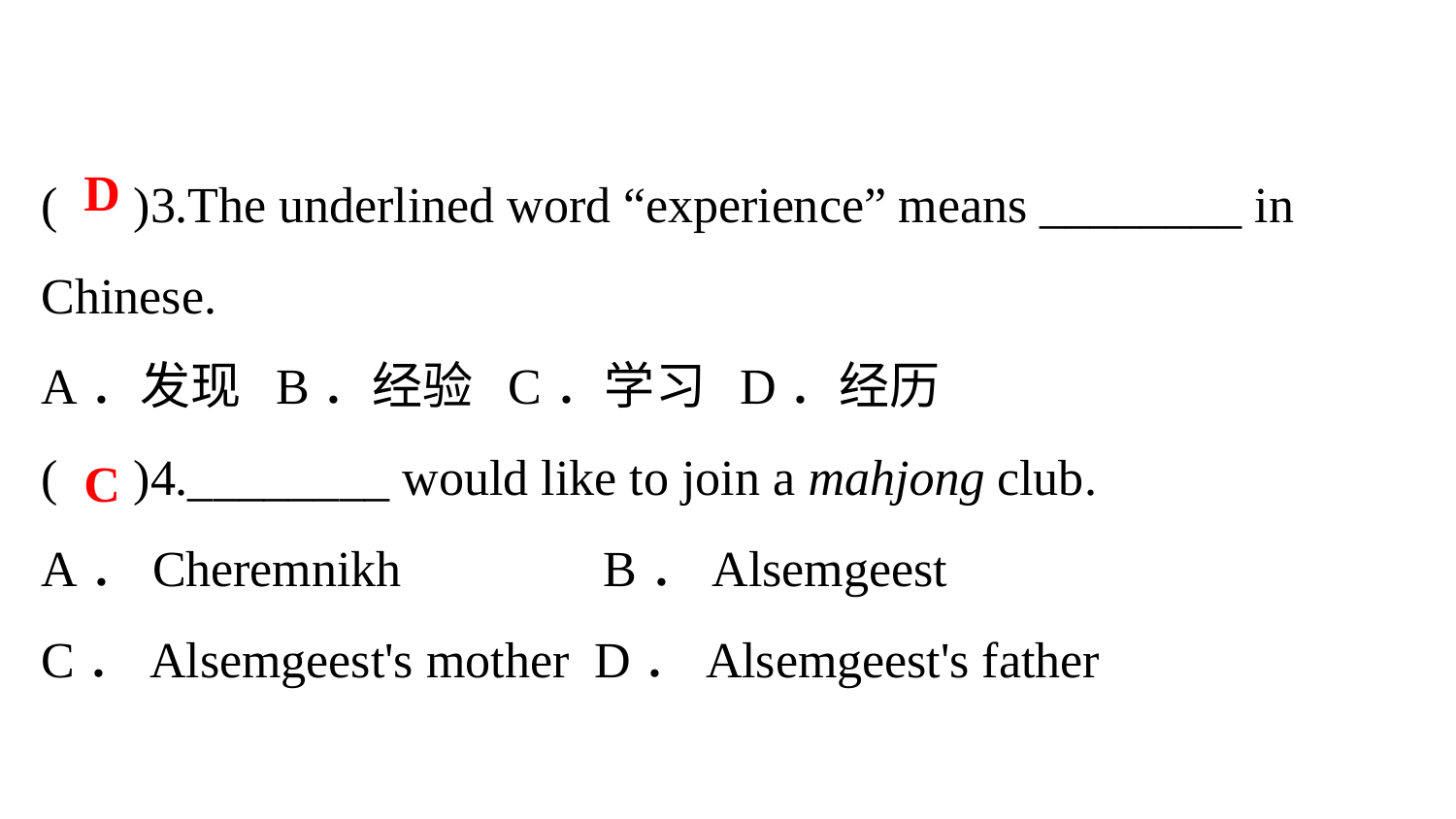

(      )3.The underlined word “experience” means ________ in Chinese.
A．发现  B．经验  C．学习  D．经历
(      )4.________ would like to join a mahjong club.
A．Cheremnikh                B．Alsemgeest
C．Alsemgeest's mother  D．Alsemgeest's father
D
C